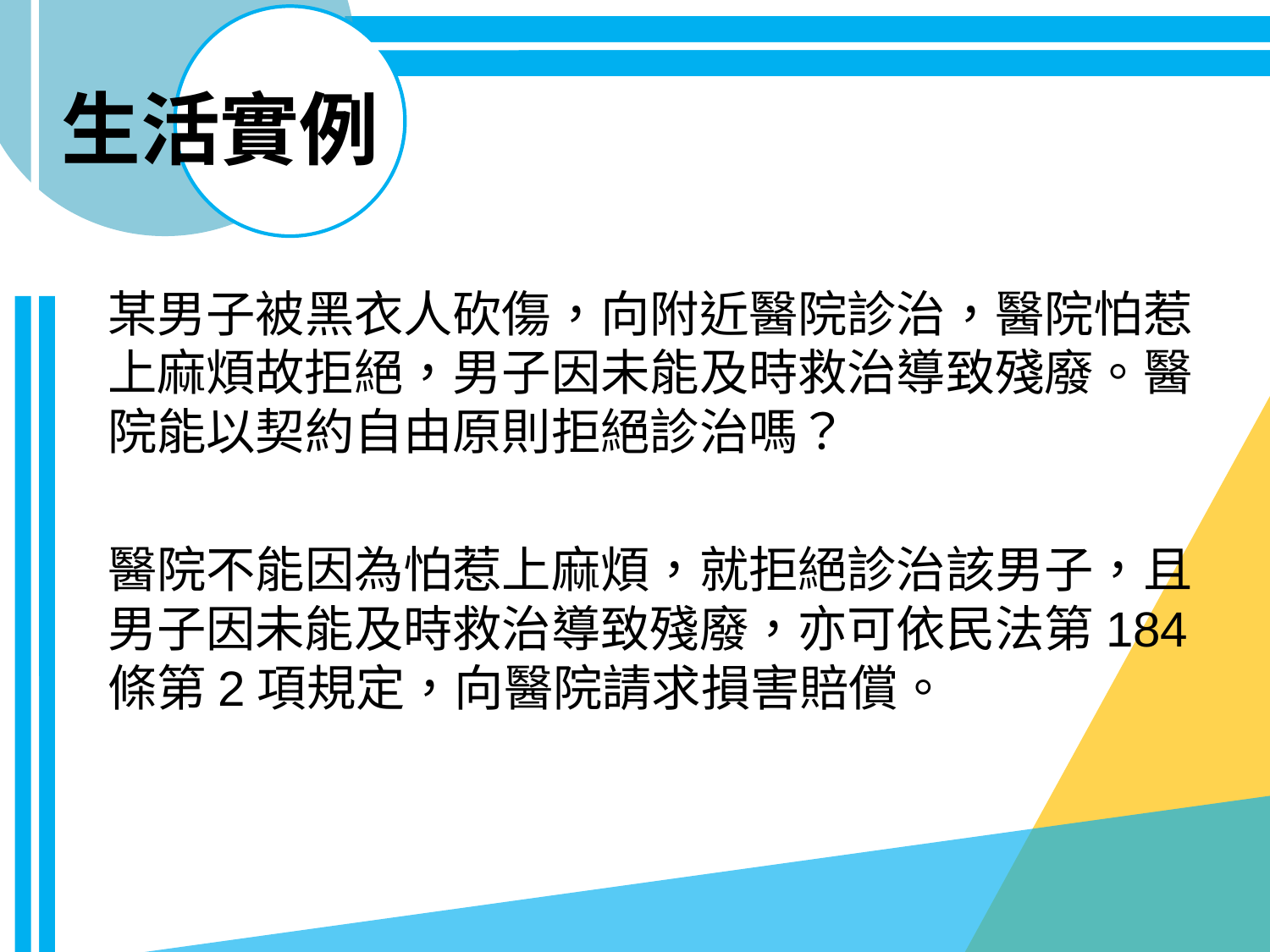

# 生活實例
某男子被黑衣人砍傷，向附近醫院診治，醫院怕惹上麻煩故拒絕，男子因未能及時救治導致殘廢。醫院能以契約自由原則拒絕診治嗎？

醫院不能因為怕惹上麻煩，就拒絕診治該男子，且男子因未能及時救治導致殘廢，亦可依民法第184條第2項規定，向醫院請求損害賠償。